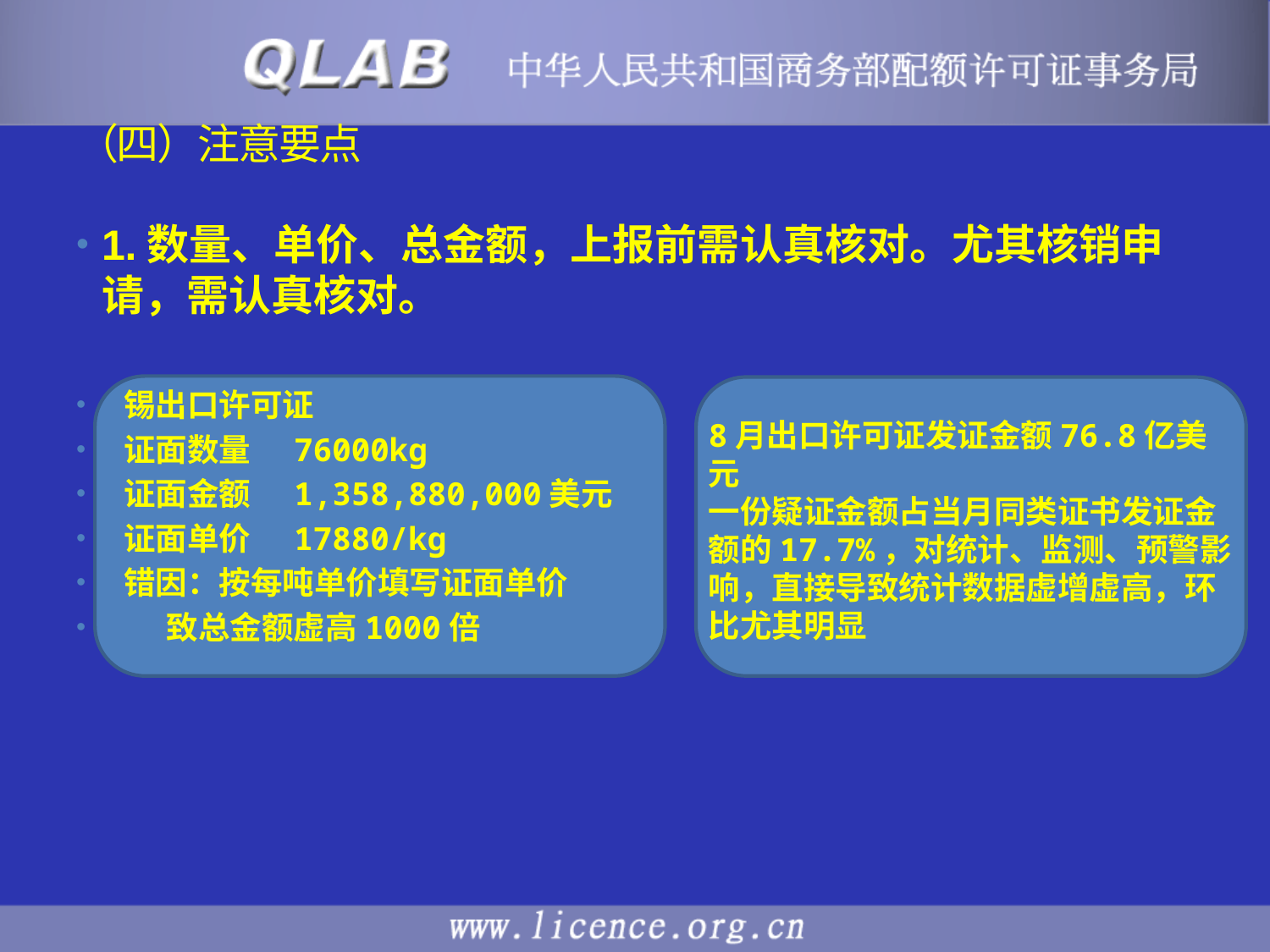

# （四）注意要点
1.数量、单价、总金额，上报前需认真核对。尤其核销申请，需认真核对。

  锡出口许可证
  证面数量     76000kg
  证面金额     1,358,880,000美元
  证面单价     17880/kg
  错因：按每吨单价填写证面单价
        致总金额虚高1000倍

8月出口许可证发证金额76.8亿美元
一份疑证金额占当月同类证书发证金额的17.7%，对统计、监测、预警影响，直接导致统计数据虚增虚高，环比尤其明显